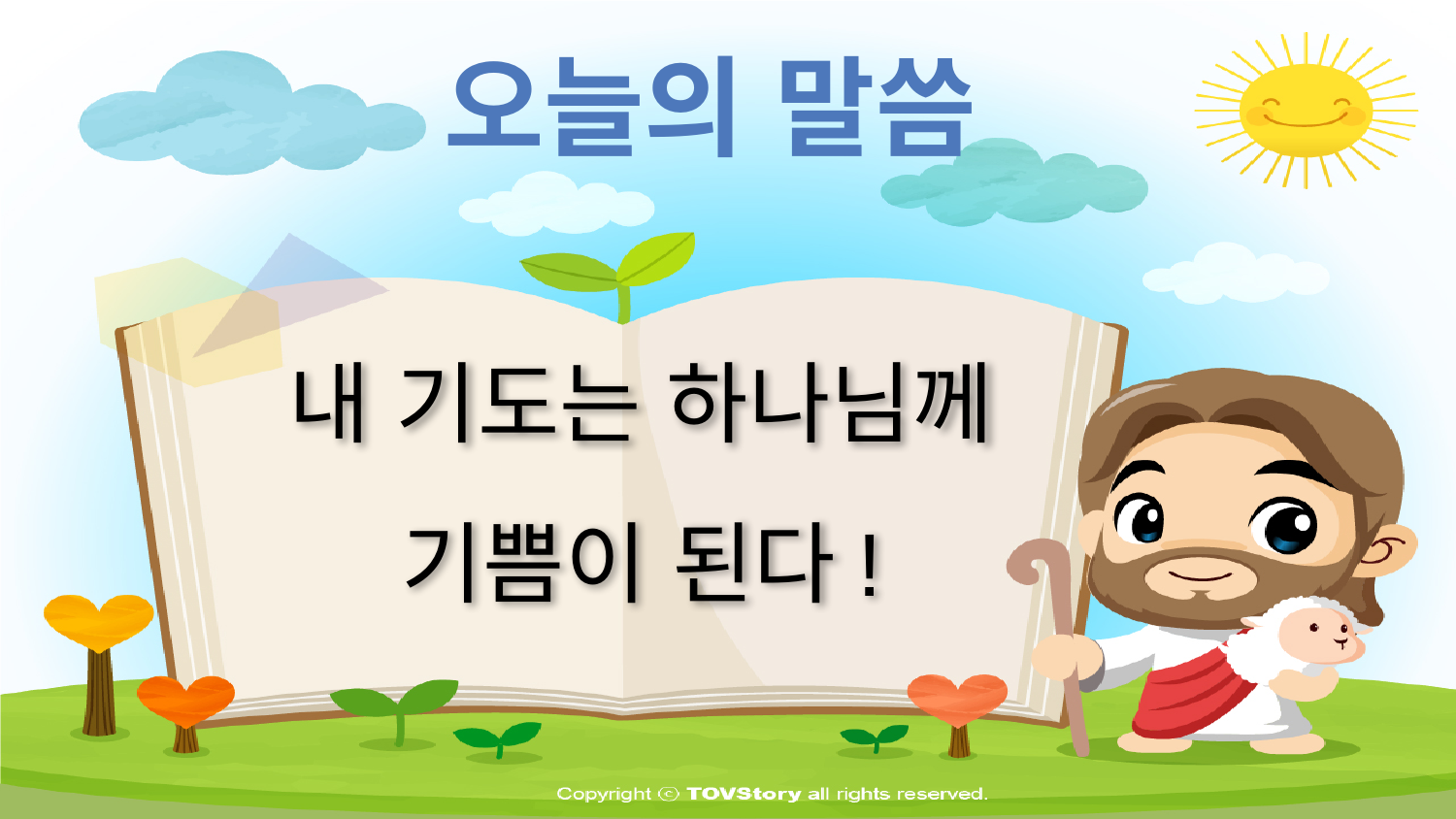

오늘의 말씀
내 기도는 하나님께
기쁨이 된다!